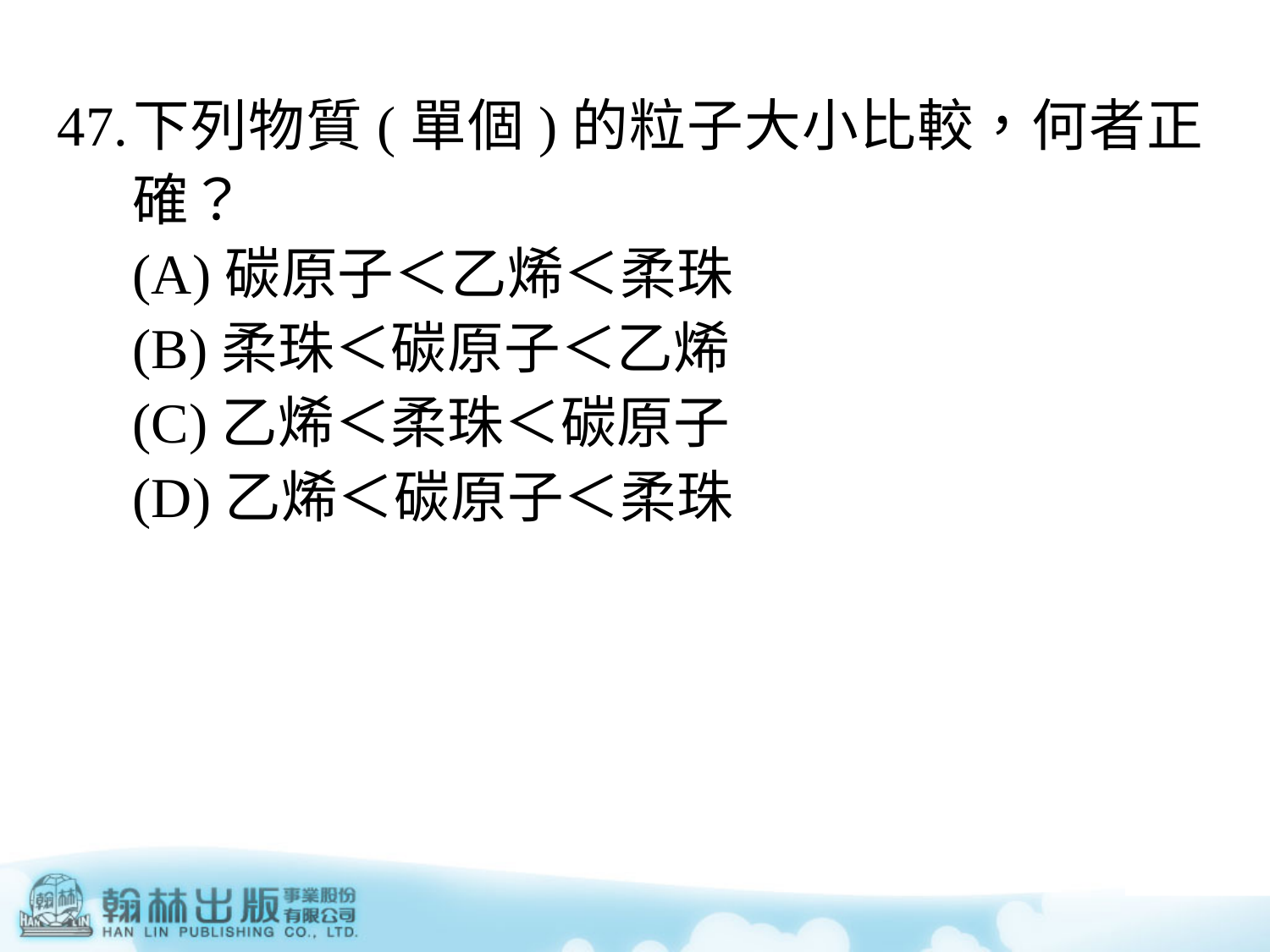

47.	下列物質(單個)的粒子大小比較，何者正確？
	(A)碳原子＜乙烯＜柔珠
	(B)柔珠＜碳原子＜乙烯
	(C)乙烯＜柔珠＜碳原子
	(D)乙烯＜碳原子＜柔珠